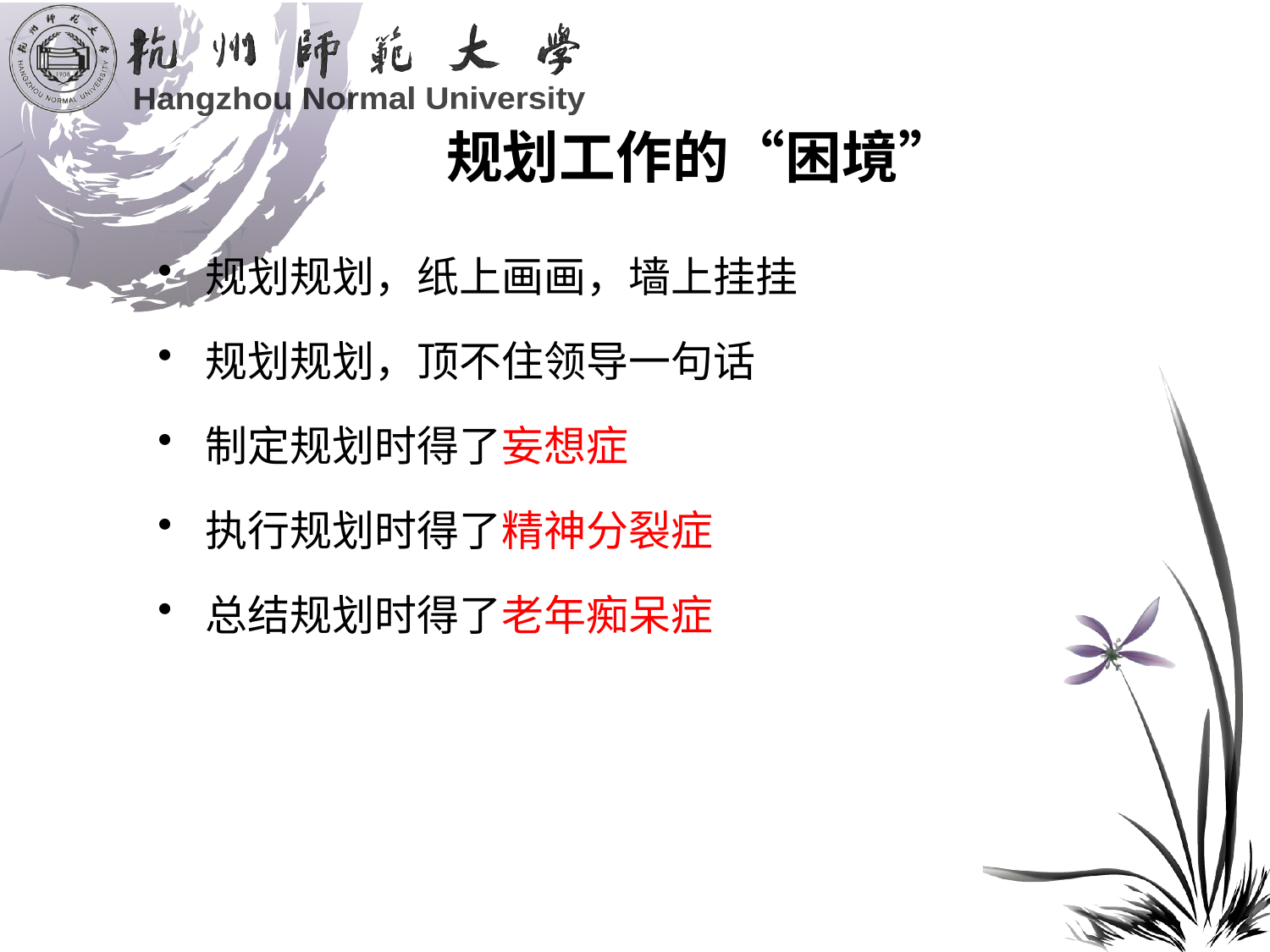

# 规划工作的“困境”
规划规划，纸上画画，墙上挂挂
规划规划，顶不住领导一句话
制定规划时得了妄想症
执行规划时得了精神分裂症
总结规划时得了老年痴呆症